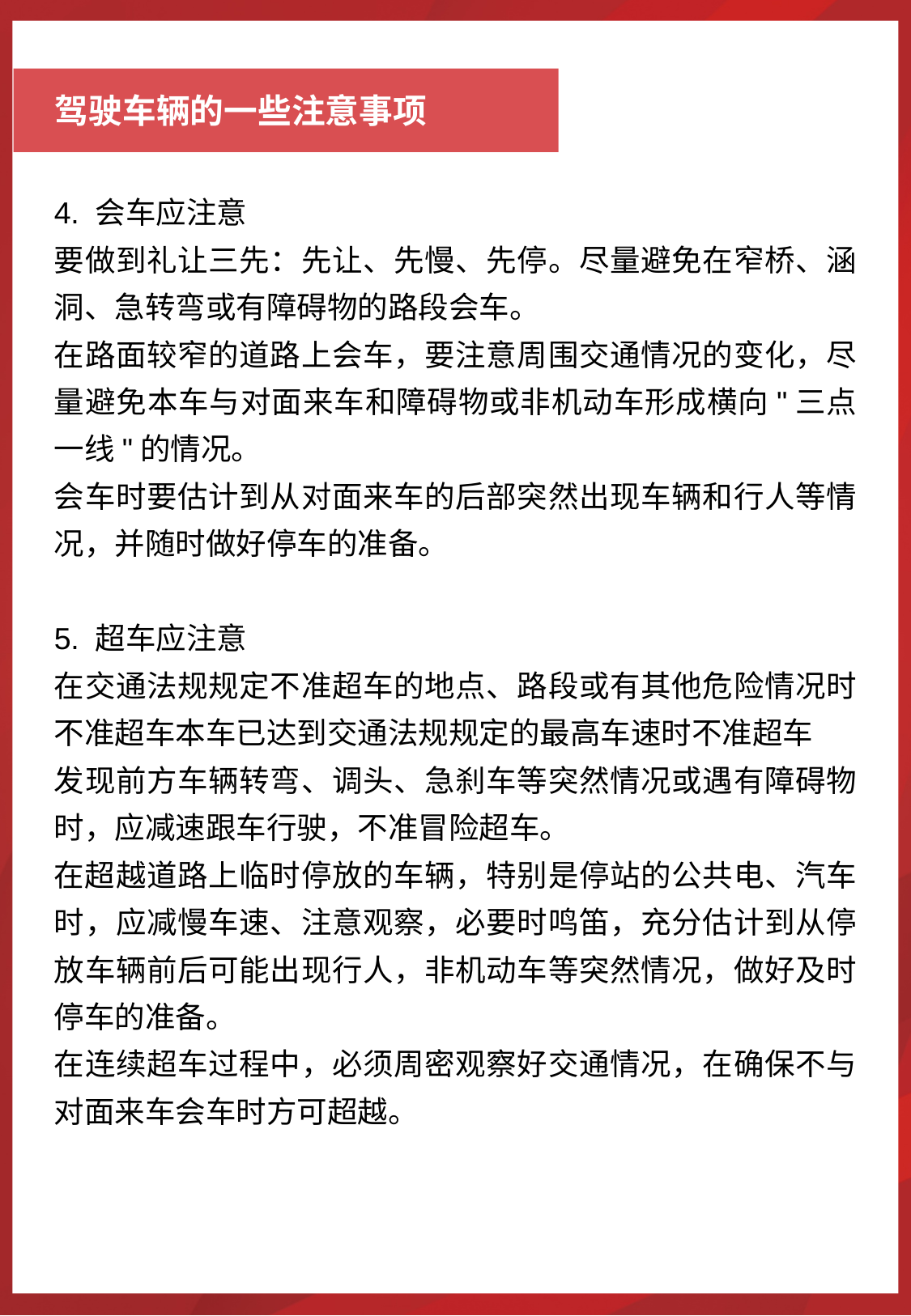

驾驶车辆的一些注意事项
4. 会车应注意
要做到礼让三先：先让、先慢、先停。尽量避免在窄桥、涵洞、急转弯或有障碍物的路段会车。
在路面较窄的道路上会车，要注意周围交通情况的变化，尽量避免本车与对面来车和障碍物或非机动车形成横向"三点一线"的情况。
会车时要估计到从对面来车的后部突然出现车辆和行人等情况，并随时做好停车的准备。

5. 超车应注意
在交通法规规定不准超车的地点、路段或有其他危险情况时不准超车本车已达到交通法规规定的最高车速时不准超车
发现前方车辆转弯、调头、急刹车等突然情况或遇有障碍物时，应减速跟车行驶，不准冒险超车。
在超越道路上临时停放的车辆，特别是停站的公共电、汽车时，应减慢车速、注意观察，必要时鸣笛，充分估计到从停放车辆前后可能出现行人，非机动车等突然情况，做好及时停车的准备。
在连续超车过程中，必须周密观察好交通情况，在确保不与对面来车会车时方可超越。